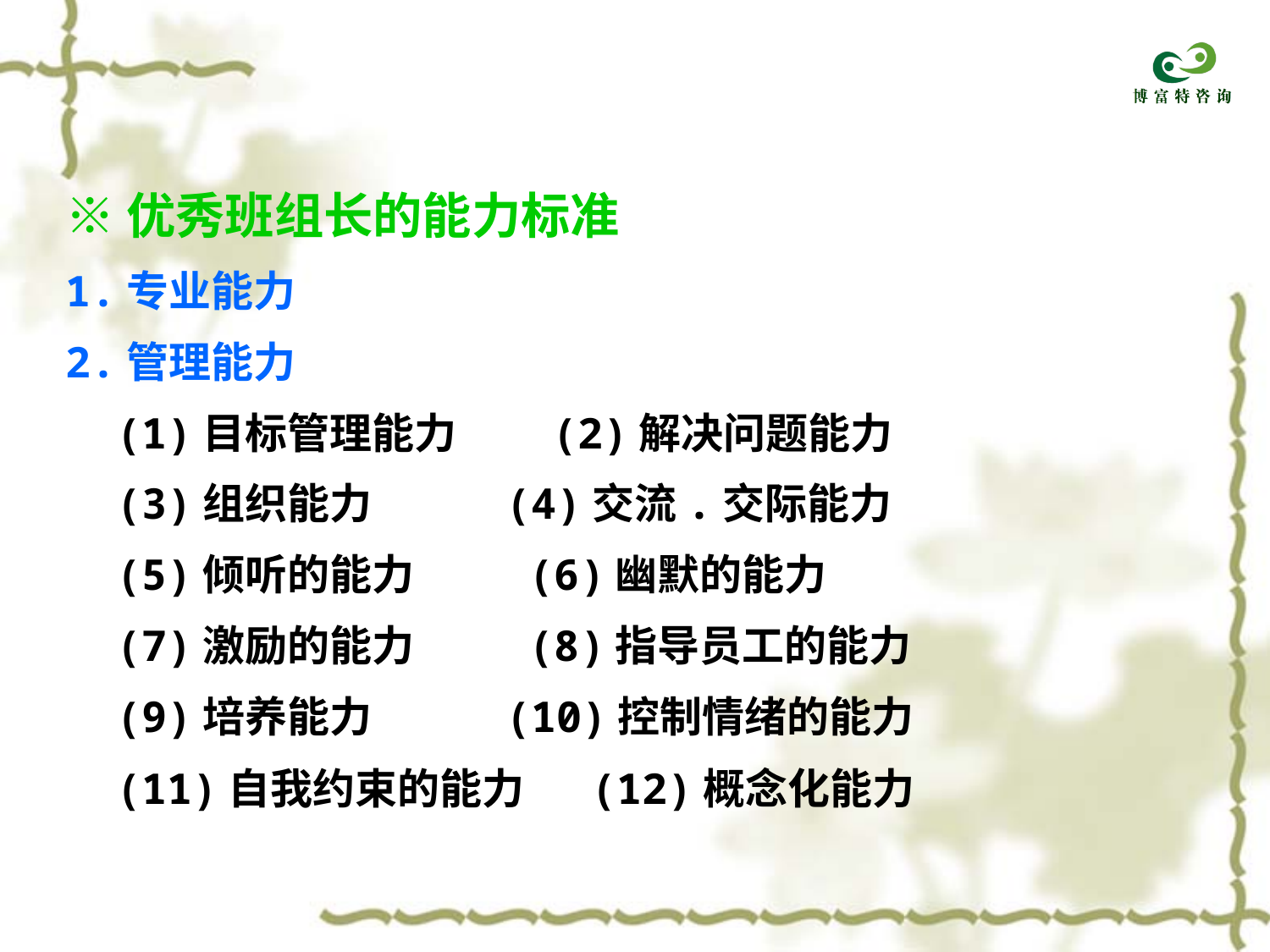

※优秀班组长的能力标准
1.专业能力
2.管理能力
  (1)目标管理能力         (2)解决问题能力
  (3)组织能力             (4)交流.交际能力
  (5)倾听的能力           (6)幽默的能力
  (7)激励的能力           (8)指导员工的能力
  (9)培养能力             (10)控制情绪的能力
  (11)自我约束的能力      (12)概念化能力